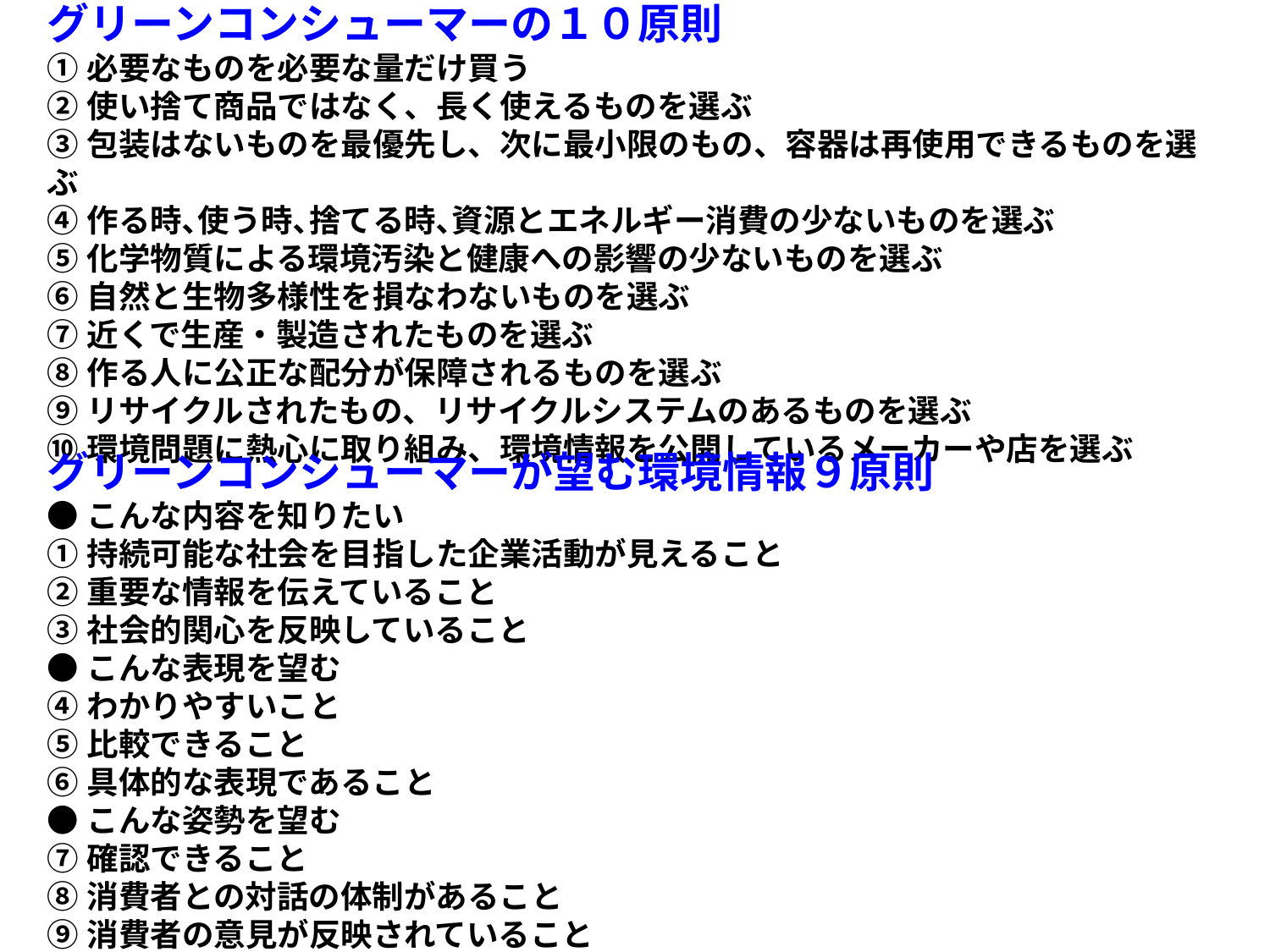

グリーンコンシューマーの１０原則
①必要なものを必要な量だけ買う
②使い捨て商品ではなく、長く使えるものを選ぶ
③包装はないものを最優先し、次に最小限のもの、容器は再使用できるものを選ぶ
④作る時､使う時､捨てる時､資源とエネルギー消費の少ないものを選ぶ
⑤化学物質による環境汚染と健康への影響の少ないものを選ぶ
⑥自然と生物多様性を損なわないものを選ぶ
⑦近くで生産・製造されたものを選ぶ
⑧作る人に公正な配分が保障されるものを選ぶ
⑨リサイクルされたもの、リサイクルシステムのあるものを選ぶ
⑩環境問題に熱心に取り組み、環境情報を公開しているメーカーや店を選ぶ
グリーンコンシューマーが望む環境情報９原則
●こんな内容を知りたい
①持続可能な社会を目指した企業活動が見えること
②重要な情報を伝えていること
③社会的関心を反映していること
●こんな表現を望む
④わかりやすいこと
⑤比較できること
⑥具体的な表現であること
●こんな姿勢を望む
⑦確認できること
⑧消費者との対話の体制があること
⑨消費者の意見が反映されていること